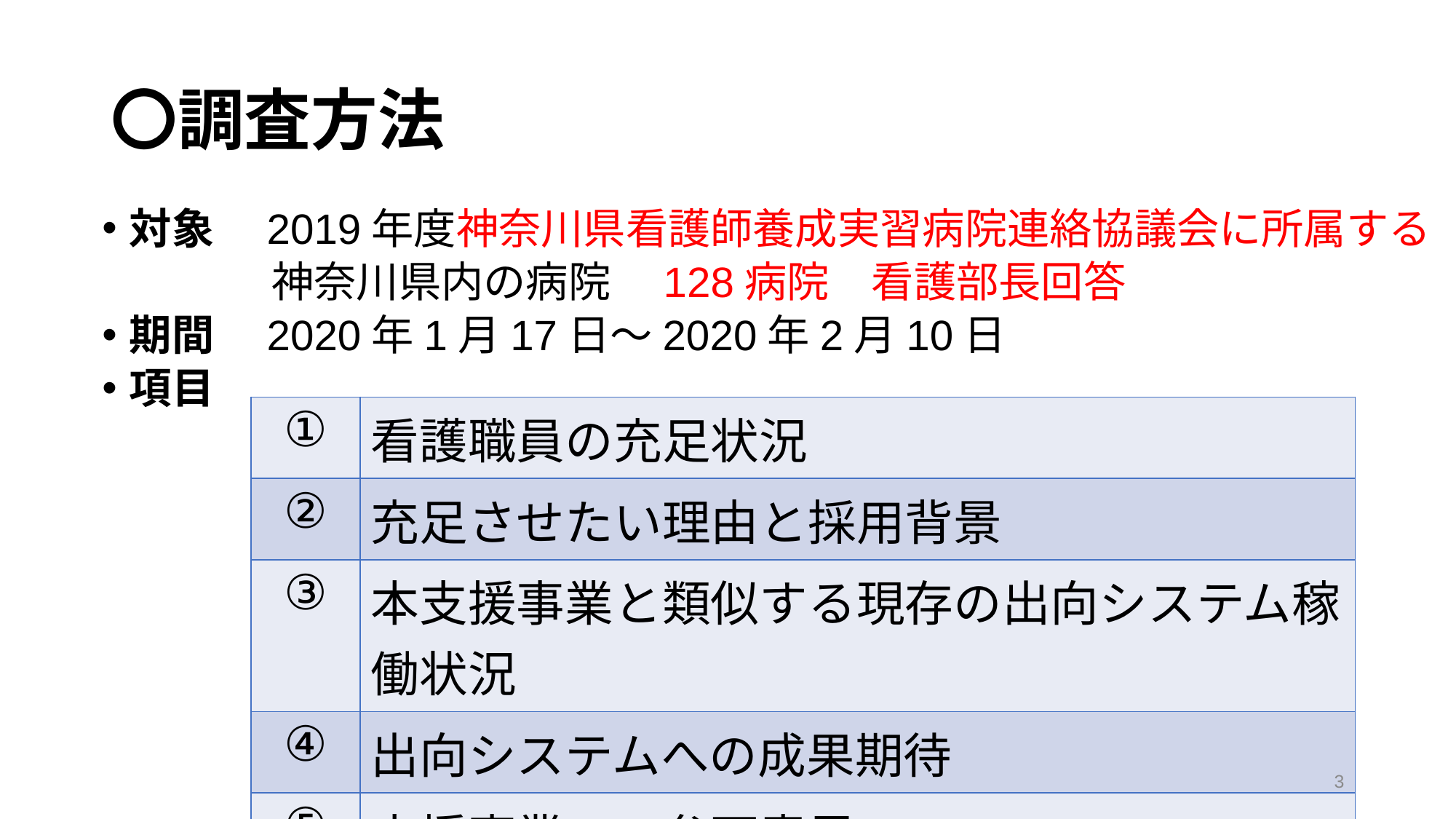

# 〇調査方法
対象　2019年度神奈川県看護師養成実習病院連絡協議会に所属する
　　　　神奈川県内の病院　128病院　看護部長回答
期間　2020年1月17日～2020年2月10日
項目

| ① | 看護職員の充足状況 |
| --- | --- |
| ② | 充足させたい理由と採用背景 |
| ③ | 本支援事業と類似する現存の出向システム稼働状況 |
| ④ | 出向システムへの成果期待 |
| ⑤ | 支援事業への参画意思 |
3